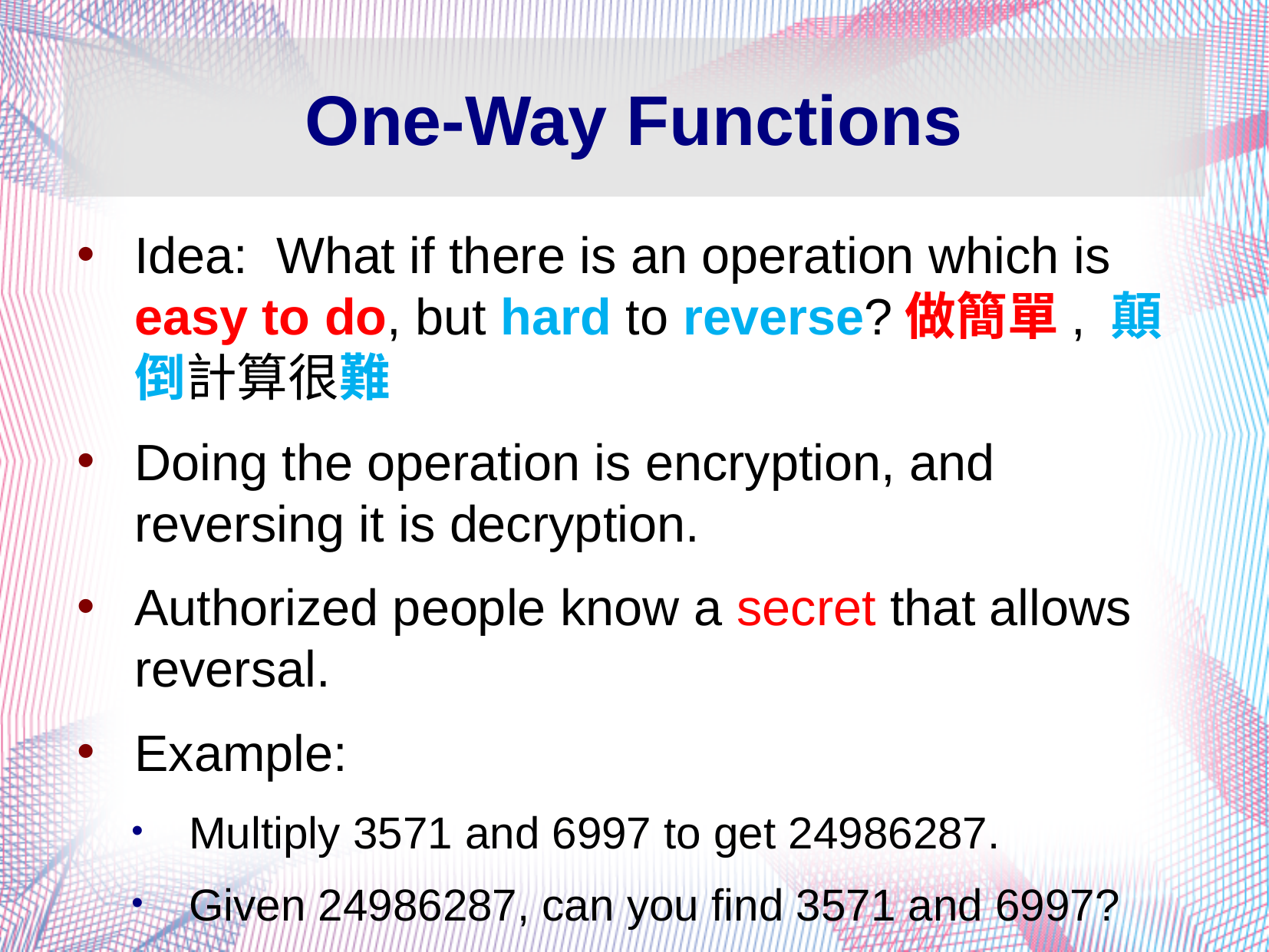

# One-Way Functions
Idea:  What if there is an operation which is easy to do, but hard to reverse?做簡單, 顛倒計算很難
Doing the operation is encryption, and reversing it is decryption.
Authorized people know a secret that allows reversal.
Example:
Multiply 3571 and 6997 to get 24986287.
Given 24986287, can you find 3571 and 6997?